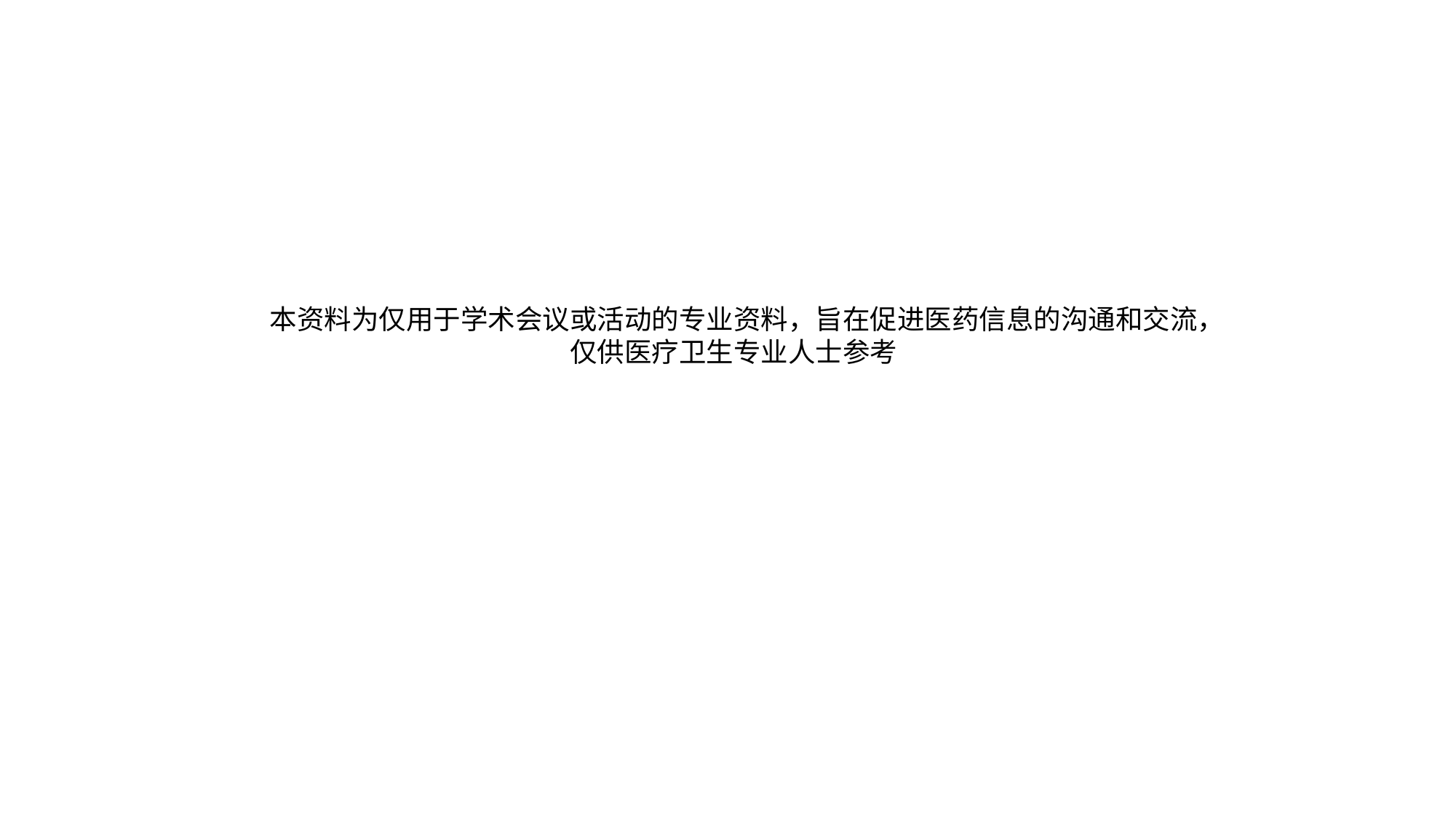

本资料为仅用于学术会议或活动的专业资料，旨在促进医药信息的沟通和交流，仅供医疗卫生专业人士参考